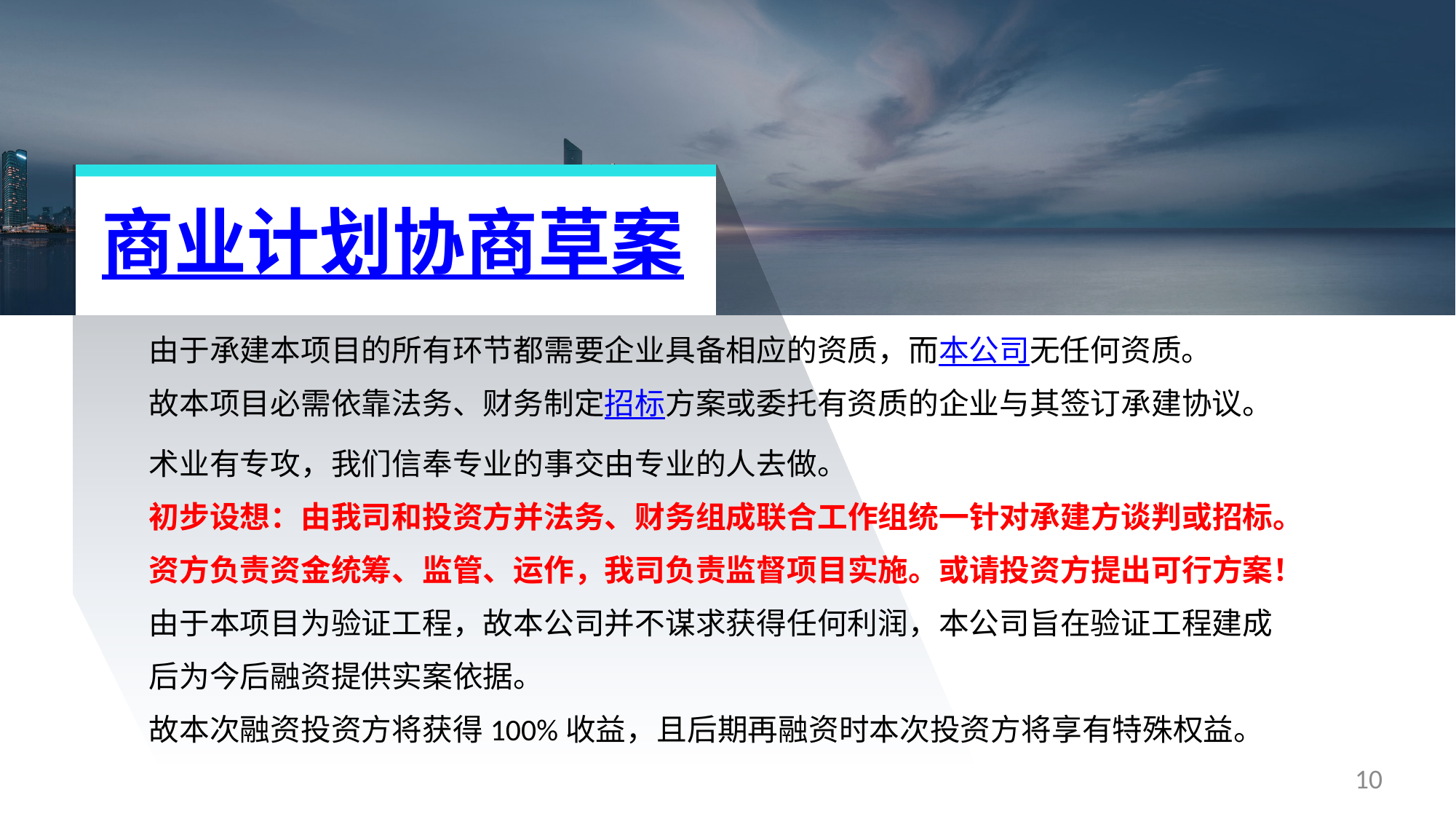

商业计划协商草案
由于承建本项目的所有环节都需要企业具备相应的资质，而本公司无任何资质。
故本项目必需依靠法务、财务制定招标方案或委托有资质的企业与其签订承建协议。
术业有专攻，我们信奉专业的事交由专业的人去做。
初步设想：由我司和投资方并法务、财务组成联合工作组统一针对承建方谈判或招标。资方负责资金统筹、监管、运作，我司负责监督项目实施。或请投资方提出可行方案！
由于本项目为验证工程，故本公司并不谋求获得任何利润，本公司旨在验证工程建成后为今后融资提供实案依据。
故本次融资投资方将获得100%收益，且后期再融资时本次投资方将享有特殊权益。
10